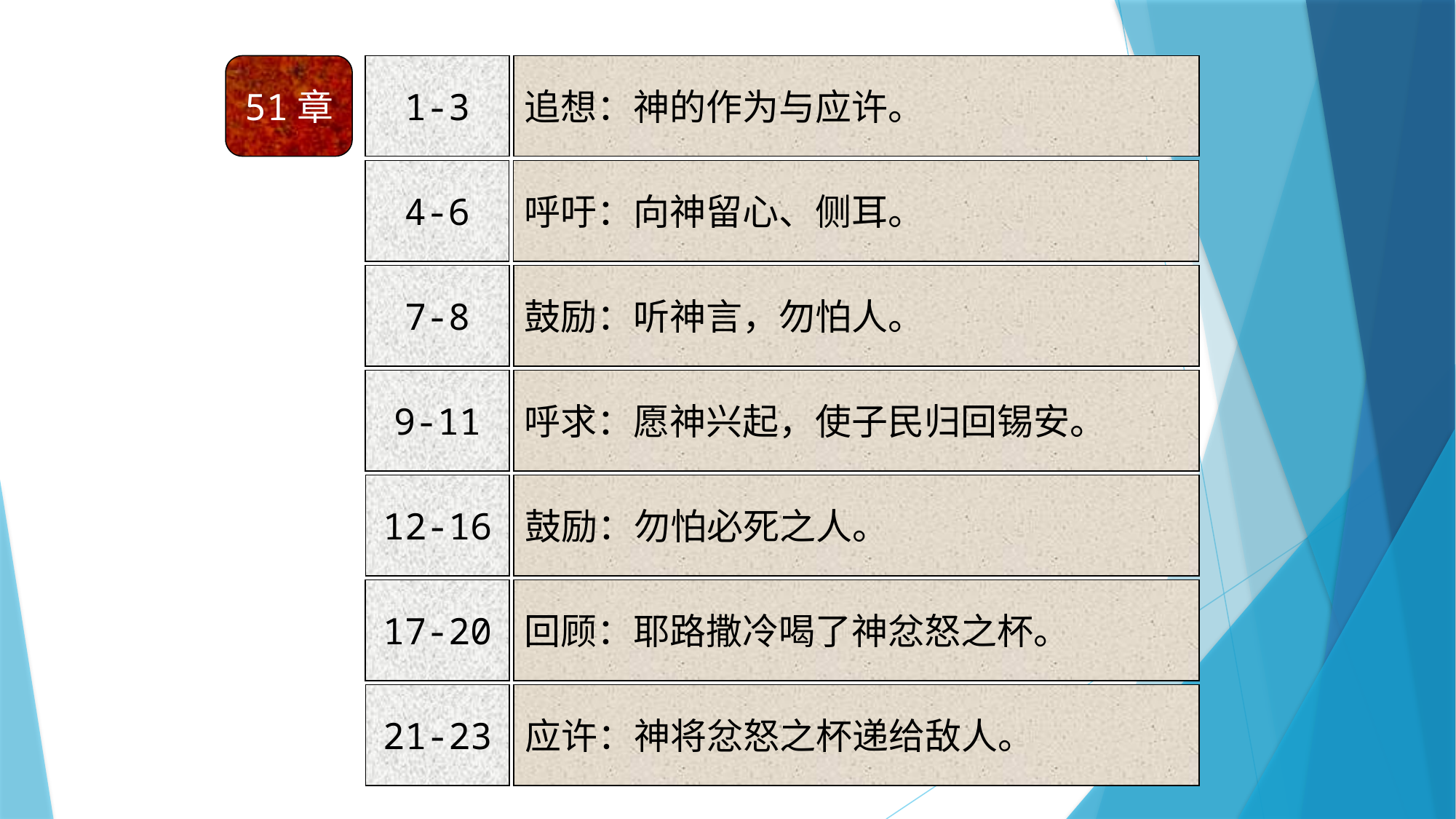

51章
1-3
追想：神的作为与应许。
4-6
呼吁：向神留心、侧耳。
7-8
鼓励：听神言，勿怕人。
9-11
呼求：愿神兴起，使子民归回锡安。
12-16
鼓励：勿怕必死之人。
17-20
回顾：耶路撒冷喝了神忿怒之杯。
21-23
应许：神将忿怒之杯递给敌人。